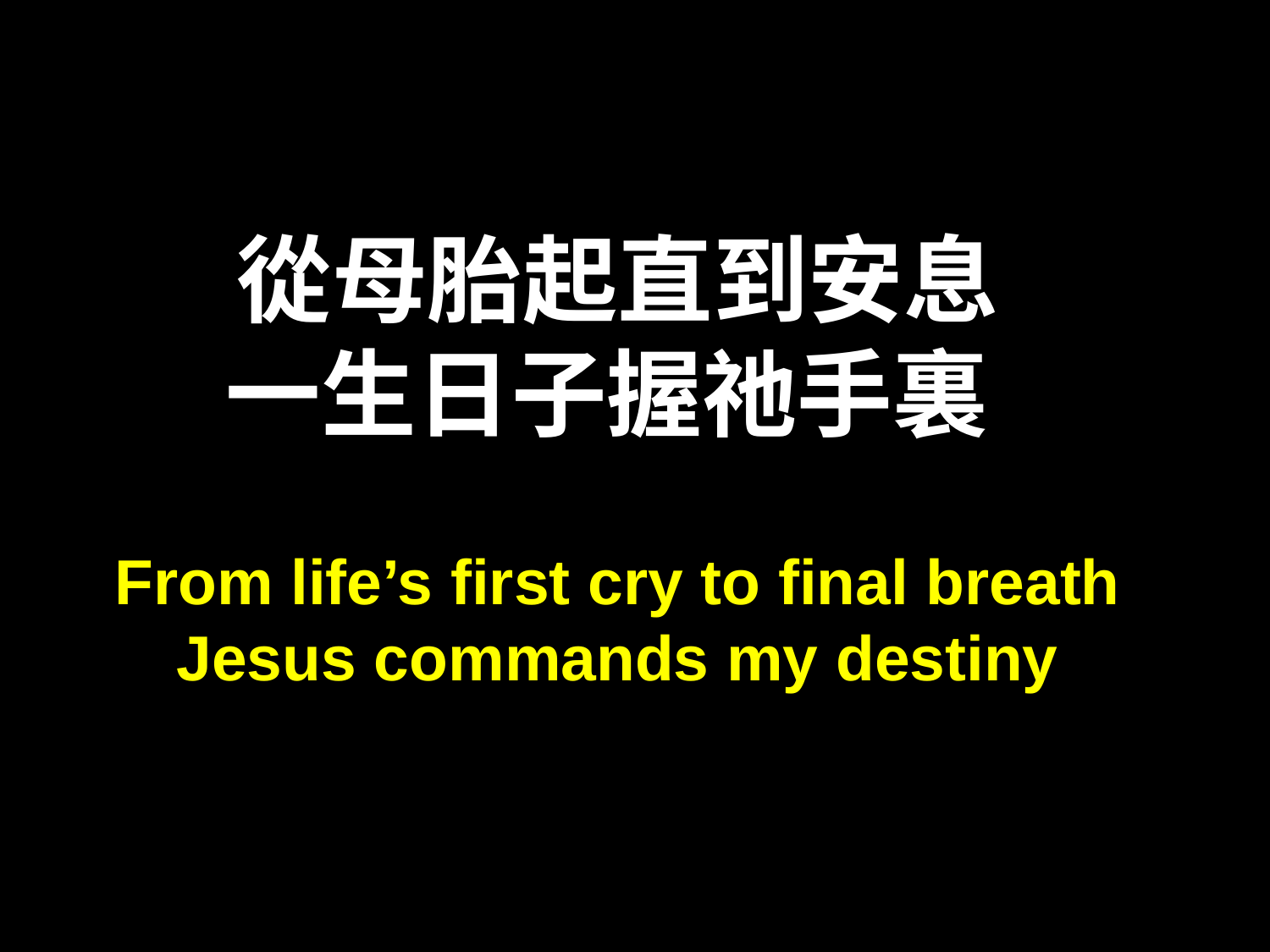

從母胎起直到安息
一生日子握祂手裏
From life’s first cry to final breath
Jesus commands my destiny